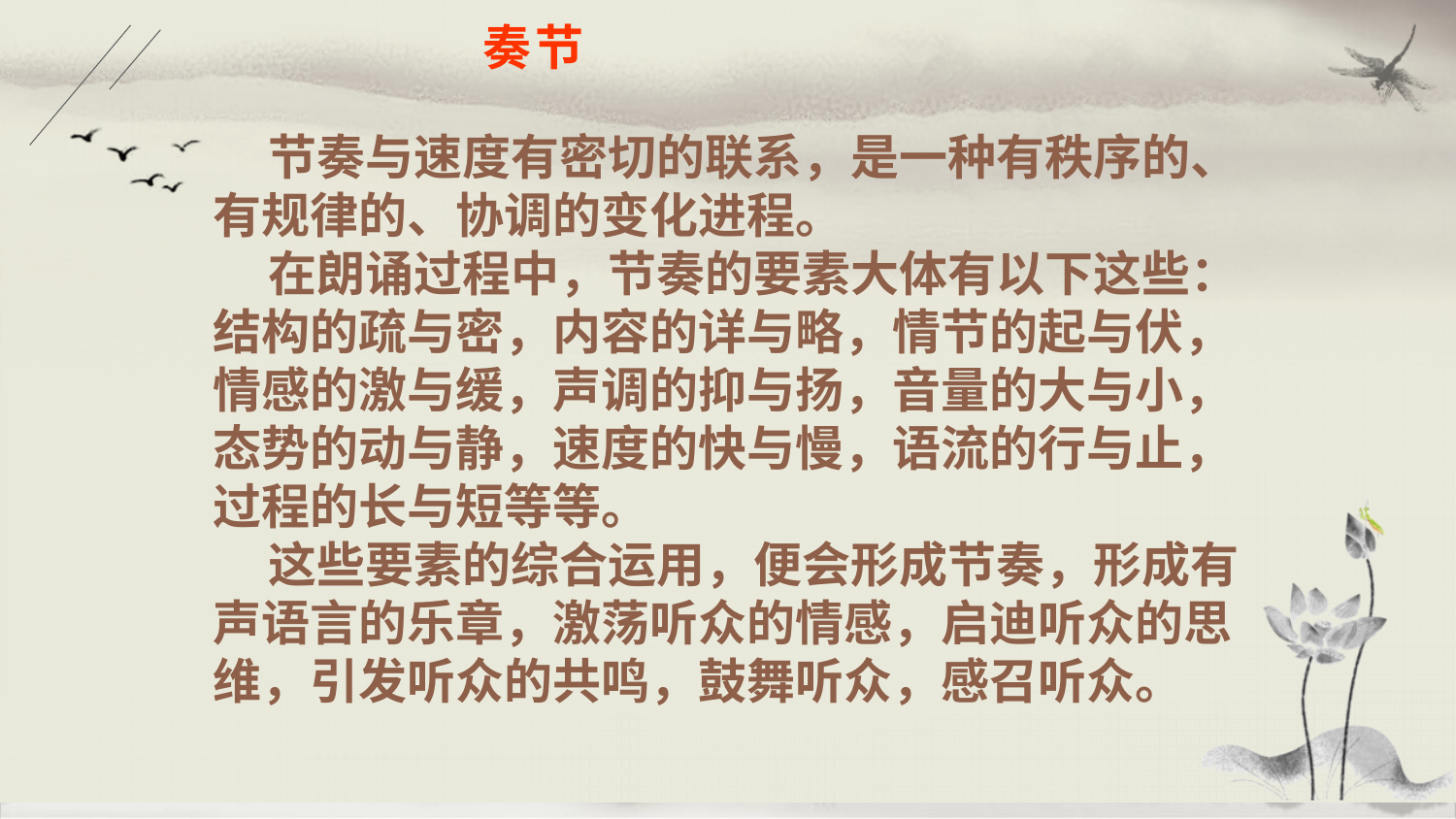

# 节   奏
    节奏与速度有密切的联系，是一种有秩序的、有规律的、协调的变化进程。
    在朗诵过程中，节奏的要素大体有以下这些：
结构的疏与密，内容的详与略，情节的起与伏，情感的激与缓，声调的抑与扬，音量的大与小，态势的动与静，速度的快与慢，语流的行与止，过程的长与短等等。
    这些要素的综合运用，便会形成节奏，形成有声语言的乐章，激荡听众的情感，启迪听众的思维，引发听众的共鸣，鼓舞听众，感召听众。